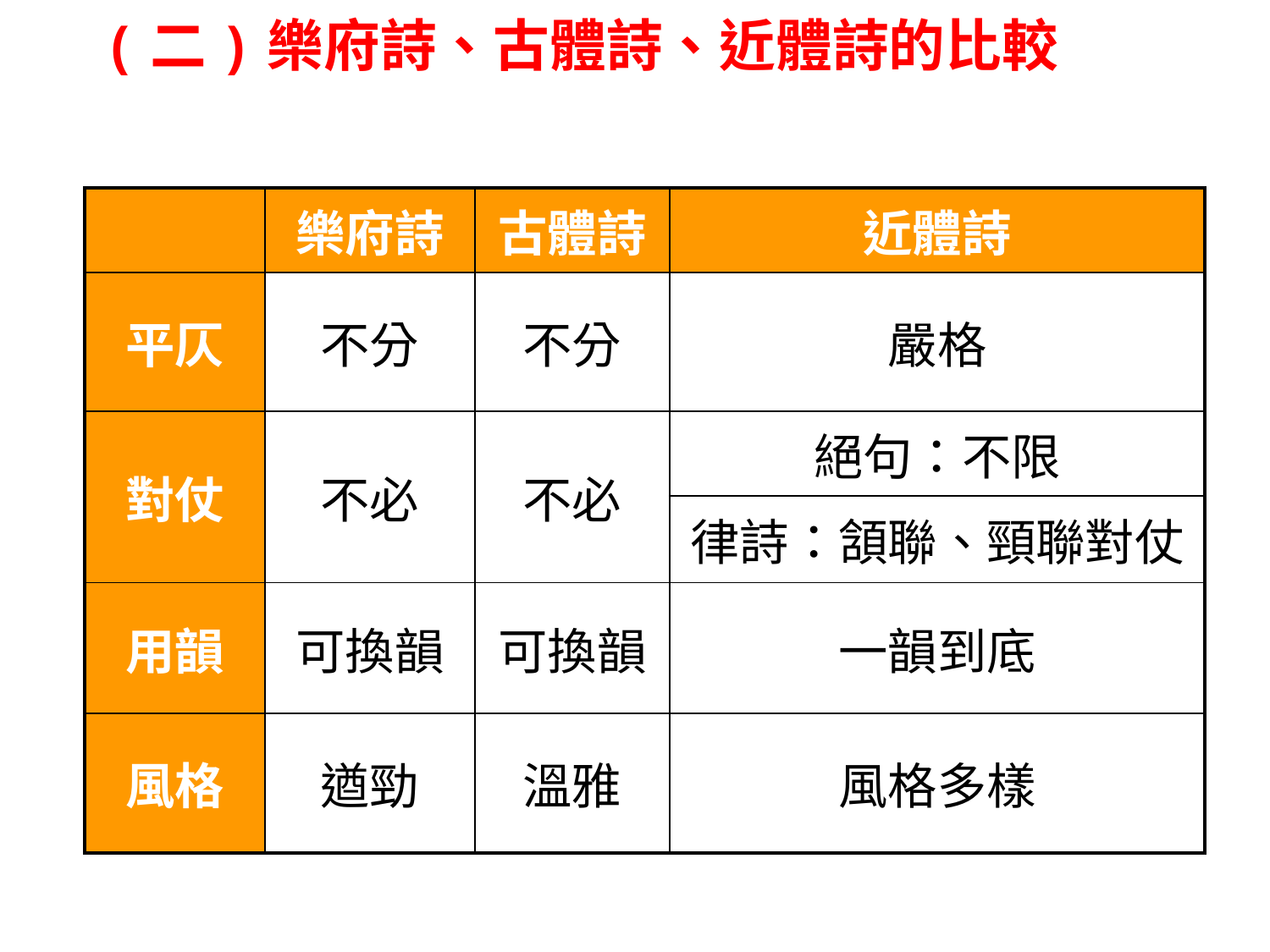

文章題解-12
(二)樂府詩、古體詩、近體詩的比較
|  | 樂府詩 | 古體詩 | 近體詩 |
| --- | --- | --- | --- |
| 平仄 | 不分 | 不分 | 嚴格 |
| 對仗 | 不必 | 不必 | 絕句：不限 |
|  |  |  | 律詩：頷聯、頸聯對仗 |
| 用韻 | 可換韻 | 可換韻 | 一韻到底 |
| 風格 | 遒勁 | 溫雅 | 風格多樣 |